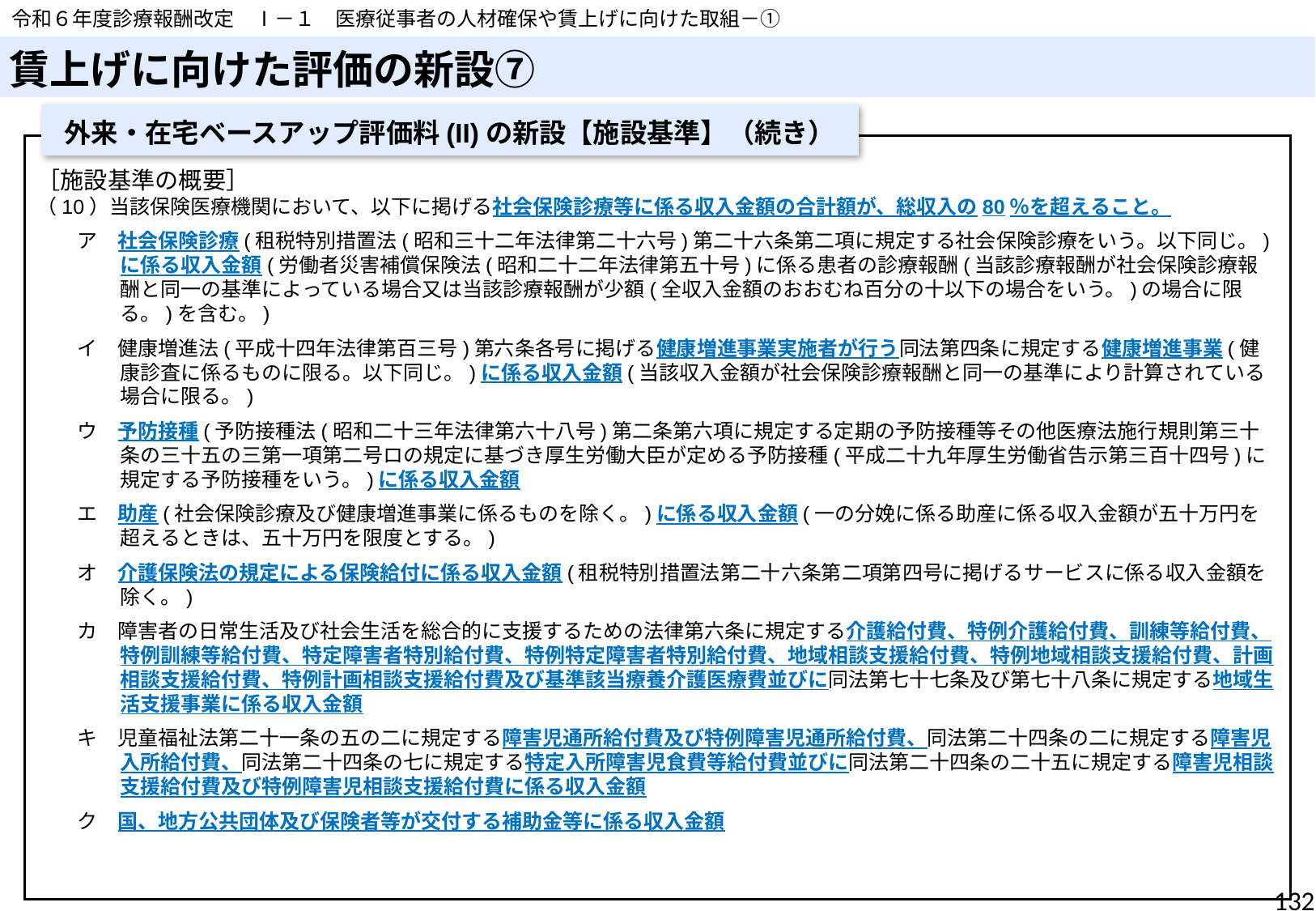

令和６年度診療報酬改定　Ⅰ－１　医療従事者の人材確保や賃上げに向けた取組－①

# 賃上げに向けた評価の新設⑦

外来・在宅ベースアップ評価料(II)の新設【施設基準】（続き）

［施設基準の概要］
（10）当該保険医療機関において、以下に掲げる社会保険診療等に係る収入金額の合計額が、総収入の80％を超えること。
　　ア　社会保険診療(租税特別措置法(昭和三十二年法律第二十六号)第二十六条第二項に規定する社会保険診療をいう。以下同じ。)に係る収入金額(労働者災害補償保険法(昭和二十二年法律第五十号)に係る患者の診療報酬(当該診療報酬が社会保険診療報酬と同一の基準によっている場合又は当該診療報酬が少額(全収入金額のおおむね百分の十以下の場合をいう。)の場合に限る。)を含む。)
　　イ　健康増進法(平成十四年法律第百三号)第六条各号に掲げる健康増進事業実施者が行う同法第四条に規定する健康増進事業(健康診査に係るものに限る。以下同じ。)に係る収入金額(当該収入金額が社会保険診療報酬と同一の基準により計算されている場合に限る。)
　　ウ　予防接種(予防接種法(昭和二十三年法律第六十八号)第二条第六項に規定する定期の予防接種等その他医療法施行規則第三十条の三十五の三第一項第二号ロの規定に基づき厚生労働大臣が定める予防接種(平成二十九年厚生労働省告示第三百十四号)に規定する予防接種をいう。)に係る収入金額
　　エ　助産(社会保険診療及び健康増進事業に係るものを除く。)に係る収入金額(一の分娩に係る助産に係る収入金額が五十万円を超えるときは、五十万円を限度とする。)
　　オ　介護保険法の規定による保険給付に係る収入金額(租税特別措置法第二十六条第二項第四号に掲げるサービスに係る収入金額を除く。)
　　カ　障害者の日常生活及び社会生活を総合的に支援するための法律第六条に規定する介護給付費、特例介護給付費、訓練等給付費、特例訓練等給付費、特定障害者特別給付費、特例特定障害者特別給付費、地域相談支援給付費、特例地域相談支援給付費、計画相談支援給付費、特例計画相談支援給付費及び基準該当療養介護医療費並びに同法第七十七条及び第七十八条に規定する地域生活支援事業に係る収入金額
　　キ　児童福祉法第二十一条の五の二に規定する障害児通所給付費及び特例障害児通所給付費、同法第二十四条の二に規定する障害児入所給付費、同法第二十四条の七に規定する特定入所障害児食費等給付費並びに同法第二十四条の二十五に規定する障害児相談支援給付費及び特例障害児相談支援給付費に係る収入金額
　　ク　国、地方公共団体及び保険者等が交付する補助金等に係る収入金額
132